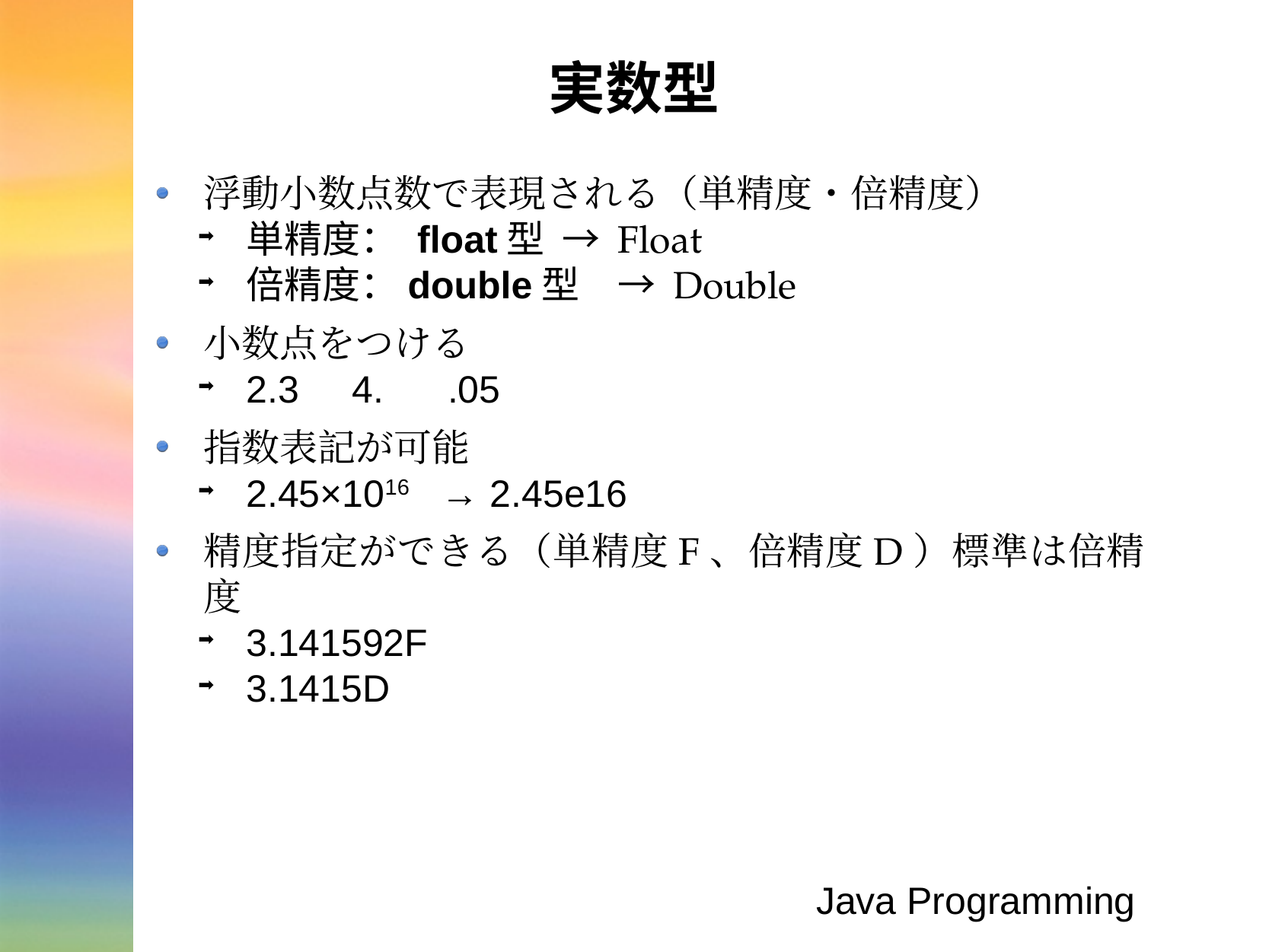

# 実数型
浮動小数点数で表現される（単精度・倍精度）
単精度： float型  → Float
倍精度：double型　→ Double
小数点をつける
2.3     4.      .05
指数表記が可能
2.45×1016   → 2.45e16
精度指定ができる（単精度F、倍精度D）標準は倍精度
3.141592F
3.1415D